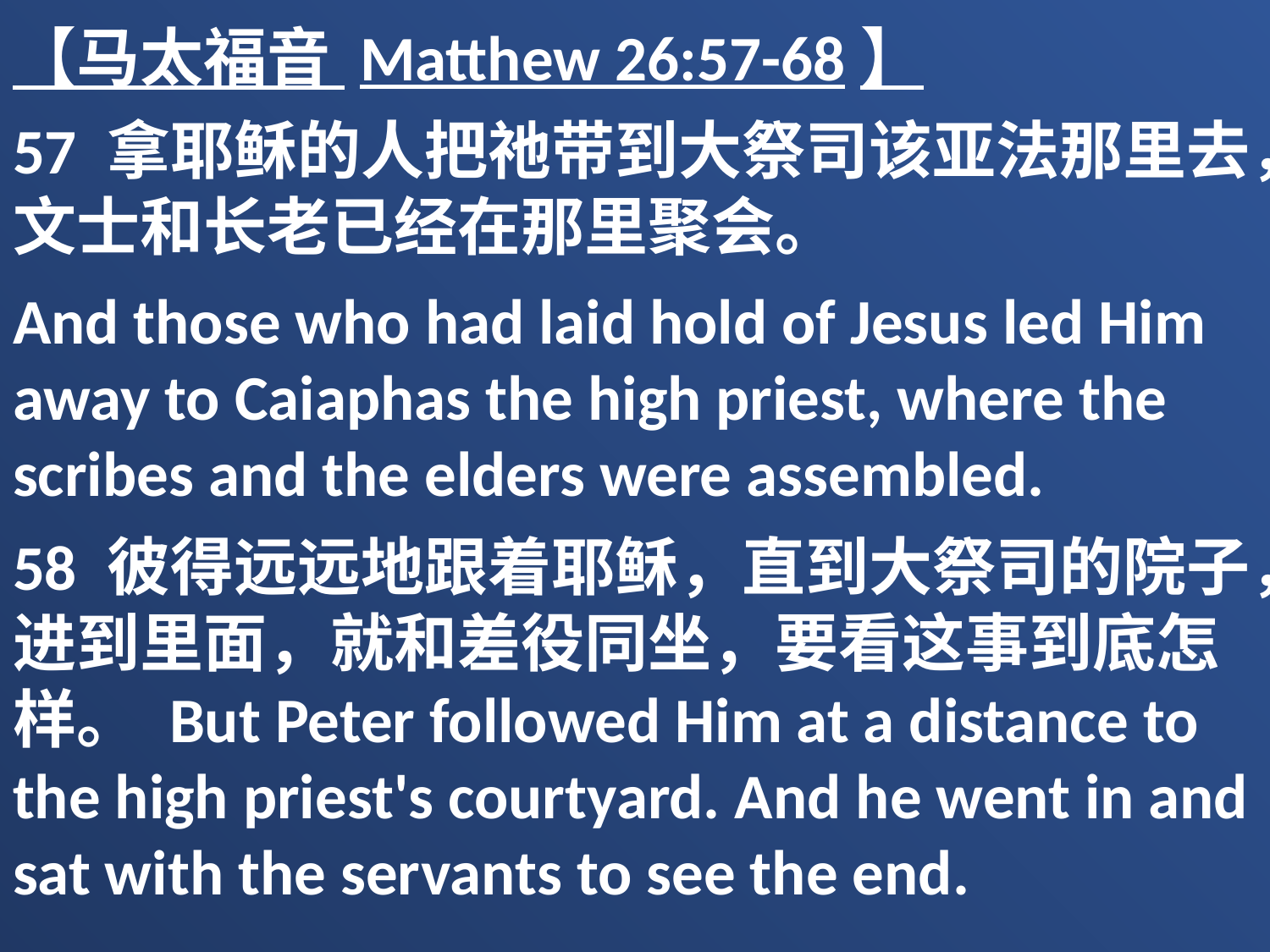

【马太福音 Matthew 26:57-68】
57 拿耶稣的人把祂带到大祭司该亚法那里去，文士和长老已经在那里聚会。
And those who had laid hold of Jesus led Him away to Caiaphas the high priest, where the scribes and the elders were assembled.
58 彼得远远地跟着耶稣，直到大祭司的院子，进到里面，就和差役同坐，要看这事到底怎样。 But Peter followed Him at a distance to the high priest's courtyard. And he went in and sat with the servants to see the end.